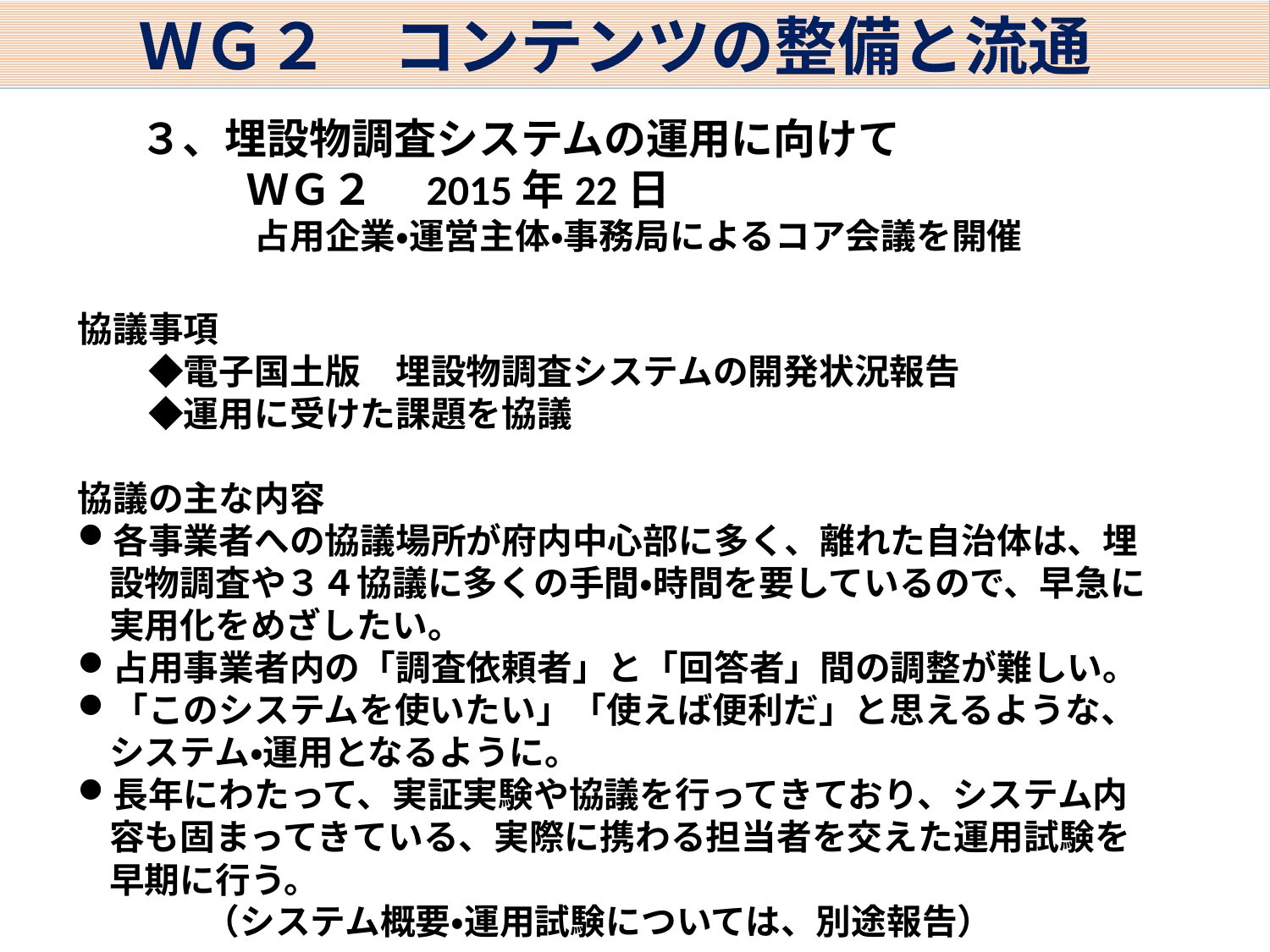

ＷＧ２　コンテンツの整備と流通
 　３、埋設物調査システムの運用に向けて
　　　　ＷＧ２　2015年22日
　　　　　占用企業・運営主体・事務局によるコア会議を開催

協議事項
　　◆電子国土版　埋設物調査システムの開発状況報告
　　◆運用に受けた課題を協議

協議の主な内容
各事業者への協議場所が府内中心部に多く、離れた自治体は、埋設物調査や３４協議に多くの手間・時間を要しているので、早急に実用化をめざしたい。
占用事業者内の「調査依頼者」と「回答者」間の調整が難しい。
「このシステムを使いたい」「使えば便利だ」と思えるような、システム・運用となるように。
長年にわたって、実証実験や協議を行ってきており、システム内容も固まってきている、実際に携わる担当者を交えた運用試験を早期に行う。
	（システム概要・運用試験については、別途報告）